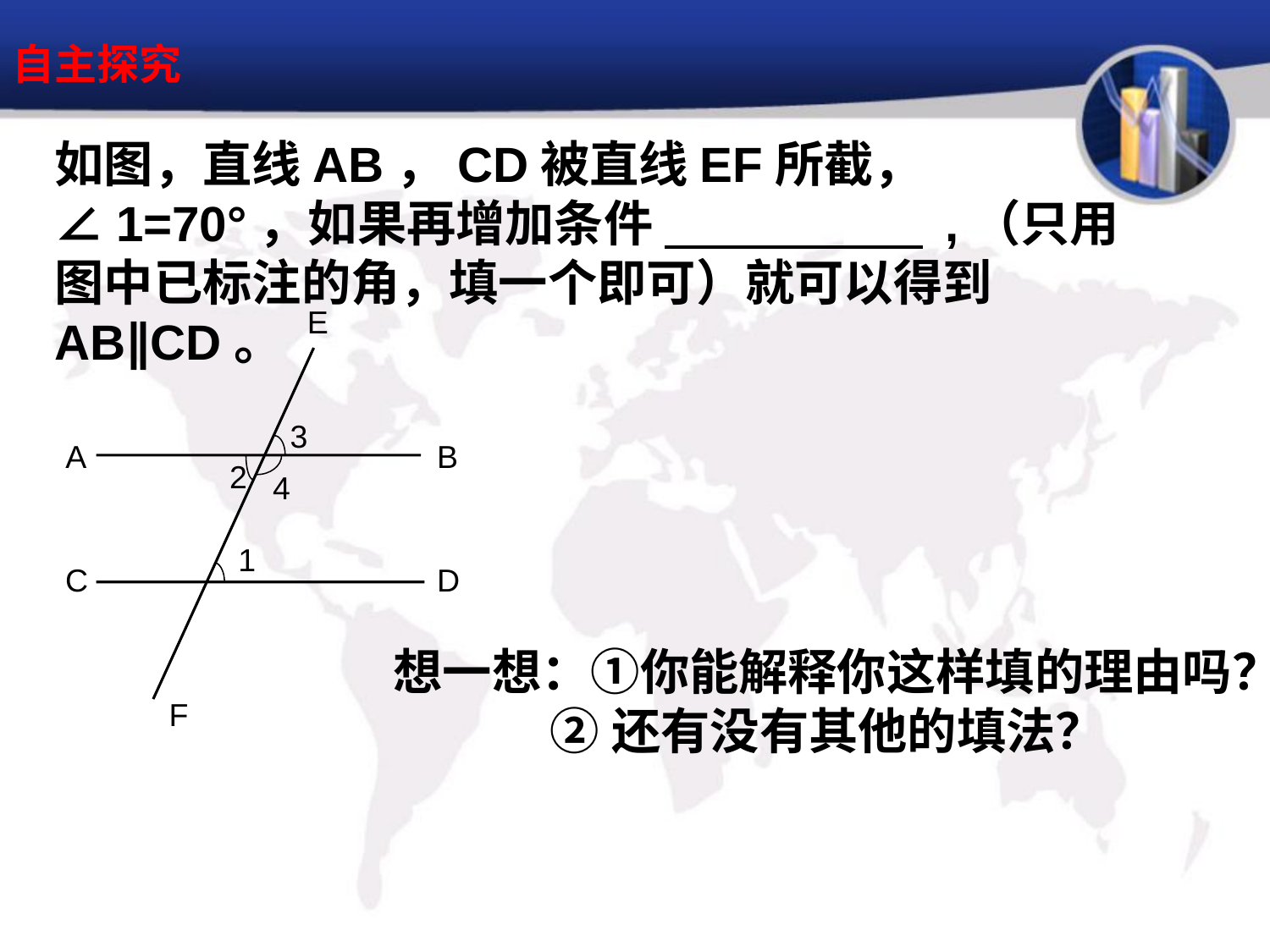

自主探究
如图，直线AB，CD被直线EF所截， ∠1=70°，如果再增加条件                         ,（只用图中已标注的角，填一个即可）就可以得到AB∥CD。
E

3
A
B
2
4
1
C
D
F
想一想：①你能解释你这样填的理由吗？
              ②还有没有其他的填法？